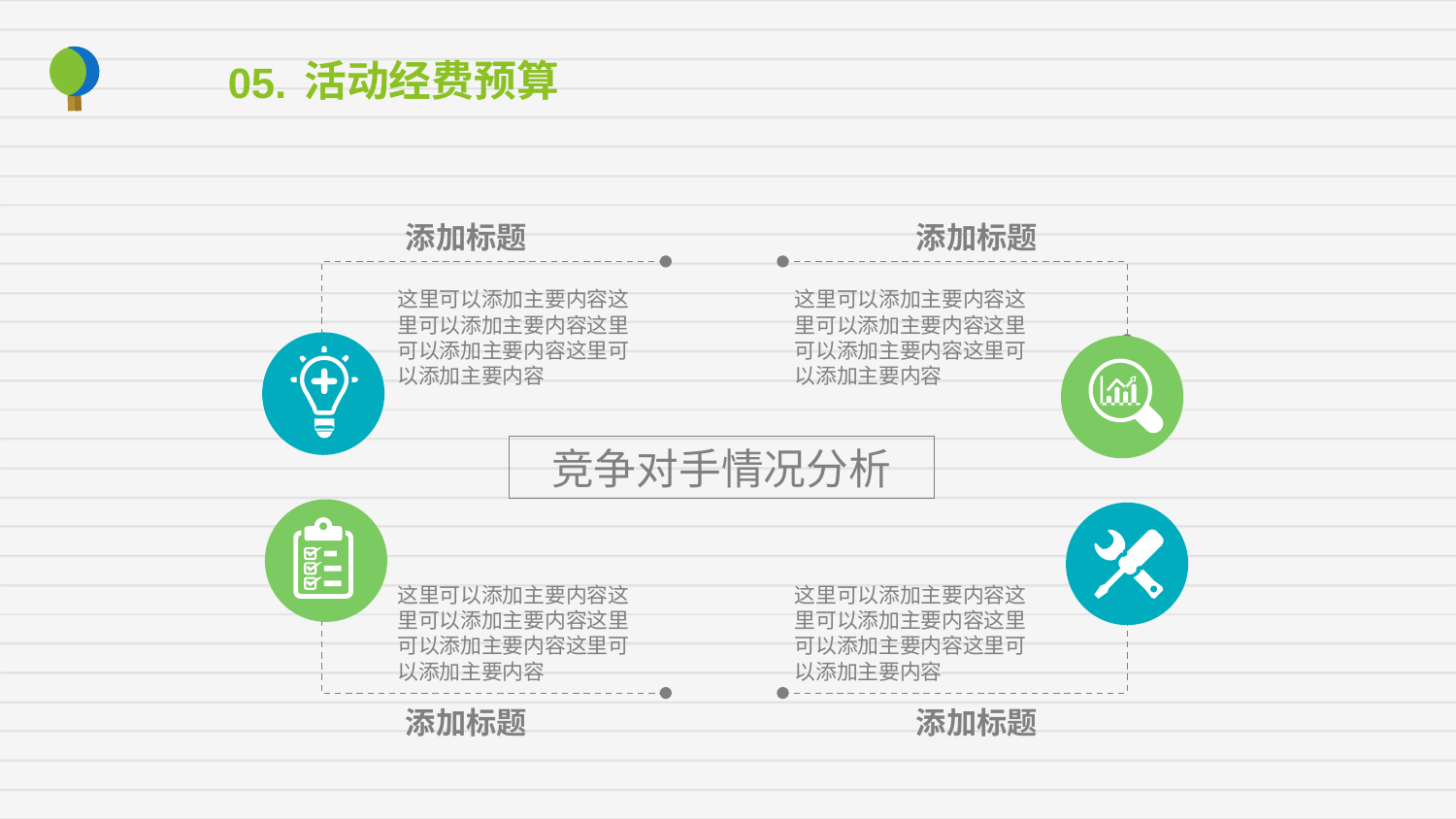

活动经费预算
05.
添加标题
添加标题

这里可以添加主要内容这里可以添加主要内容这里可以添加主要内容这里可以添加主要内容
这里可以添加主要内容这里可以添加主要内容这里可以添加主要内容这里可以添加主要内容

竞争对手情况分析

这里可以添加主要内容这里可以添加主要内容这里可以添加主要内容这里可以添加主要内容
这里可以添加主要内容这里可以添加主要内容这里可以添加主要内容这里可以添加主要内容

添加标题
添加标题